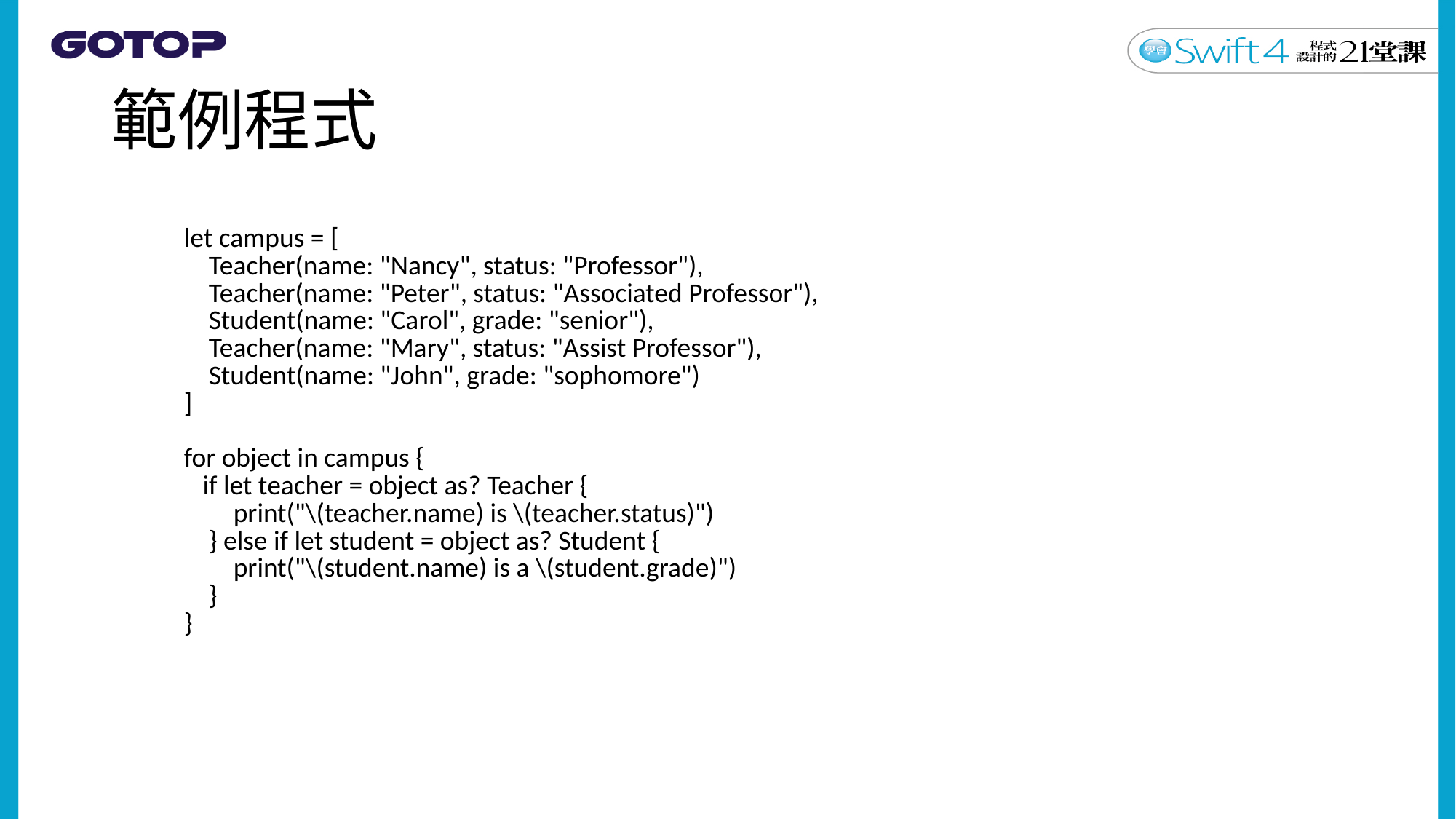

# 範例程式
| let campus = [ Teacher(name: "Nancy", status: "Professor"), Teacher(name: "Peter", status: "Associated Professor"), Student(name: "Carol", grade: "senior"), Teacher(name: "Mary", status: "Assist Professor"), Student(name: "John", grade: "sophomore") ] for object in campus { if let teacher = object as? Teacher { print("\(teacher.name) is \(teacher.status)") } else if let student = object as? Student { print("\(student.name) is a \(student.grade)") } } |
| --- |